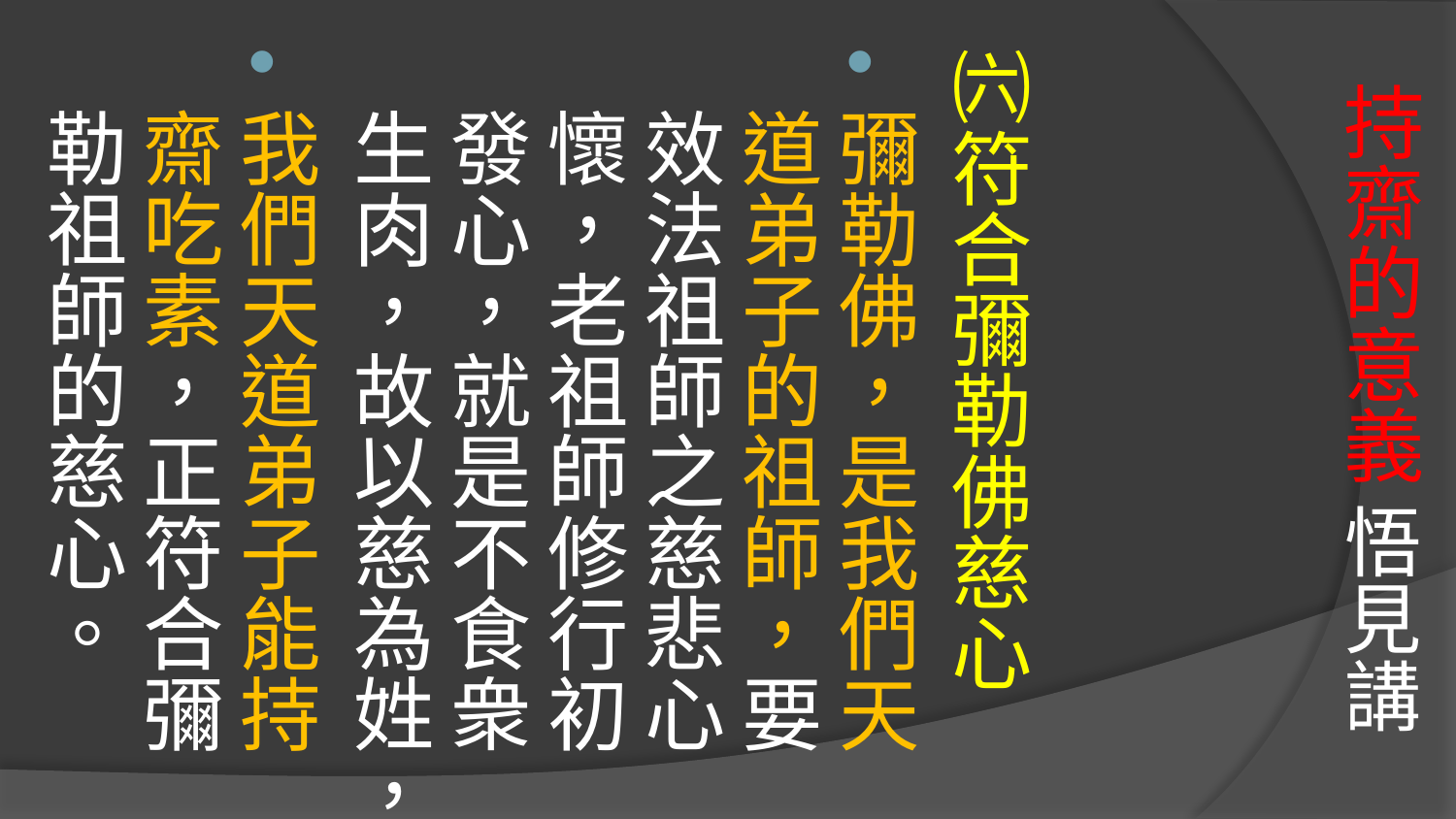

# 持齋的意義 悟見講
㈥符合彌勒佛慈心
彌勒佛，是我們天道弟子的祖師，要效法祖師之慈悲心懷，老祖師修行初發心，就是不食衆生肉，故以慈為姓，
我們天道弟子能持齋吃素，正符合彌勒祖師的慈心。